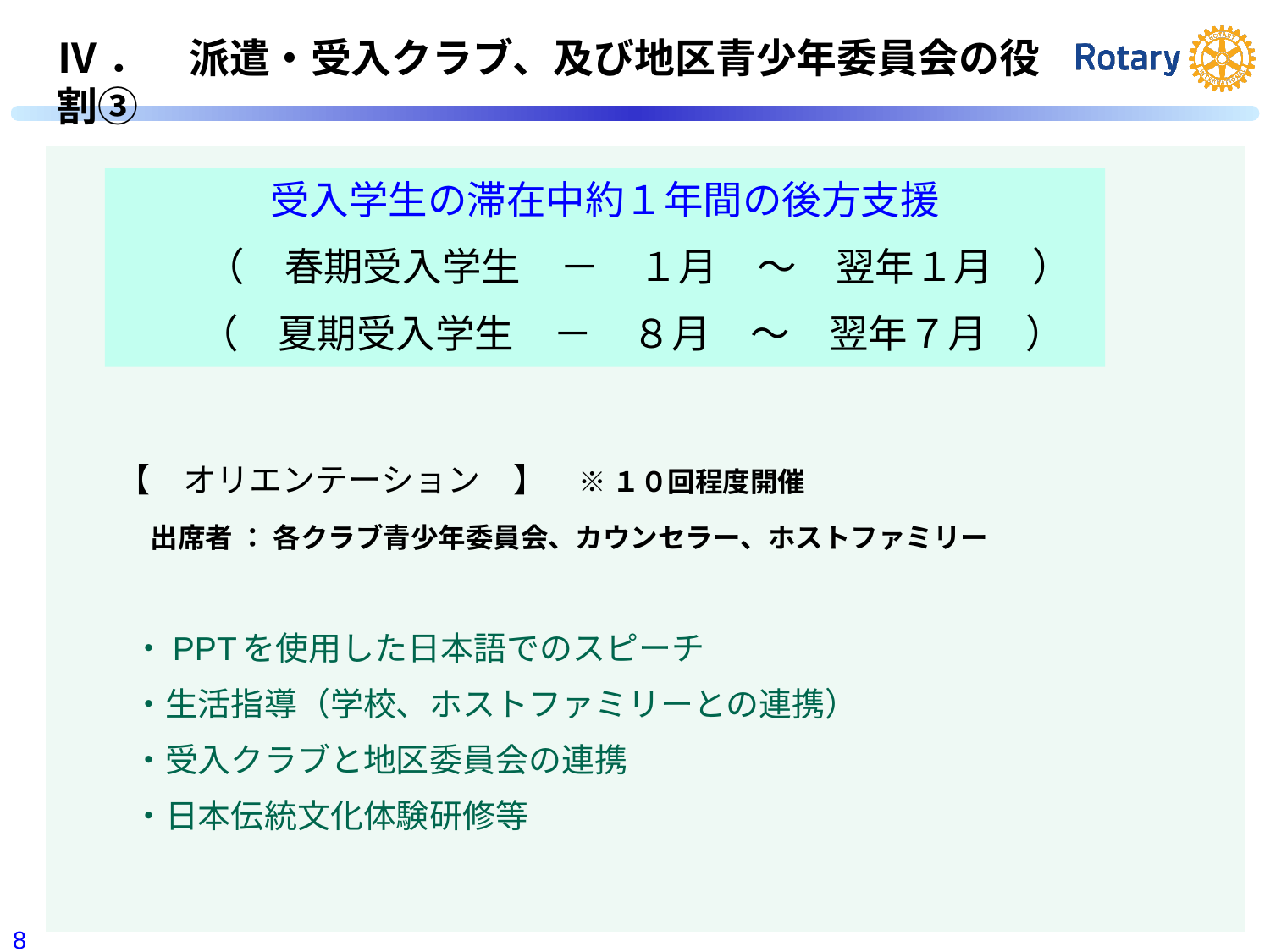

Ⅳ．　派遣・受入クラブ、及び地区青少年委員会の役割③
|  |
| --- |
受入学生の滞在中約１年間の後方支援
 　 （　春期受入学生　－　１月　～　翌年１月　）
     （　夏期受入学生　－　８月　～　翌年７月　）
【　オリエンテーション　】　※ １０回程度開催
　出席者 ： 各クラブ青少年委員会、カウンセラー、ホストファミリー

 ・PPTを使用した日本語でのスピーチ
 ・生活指導（学校、ホストファミリーとの連携）
 ・受入クラブと地区委員会の連携
 ・日本伝統文化体験研修等
8